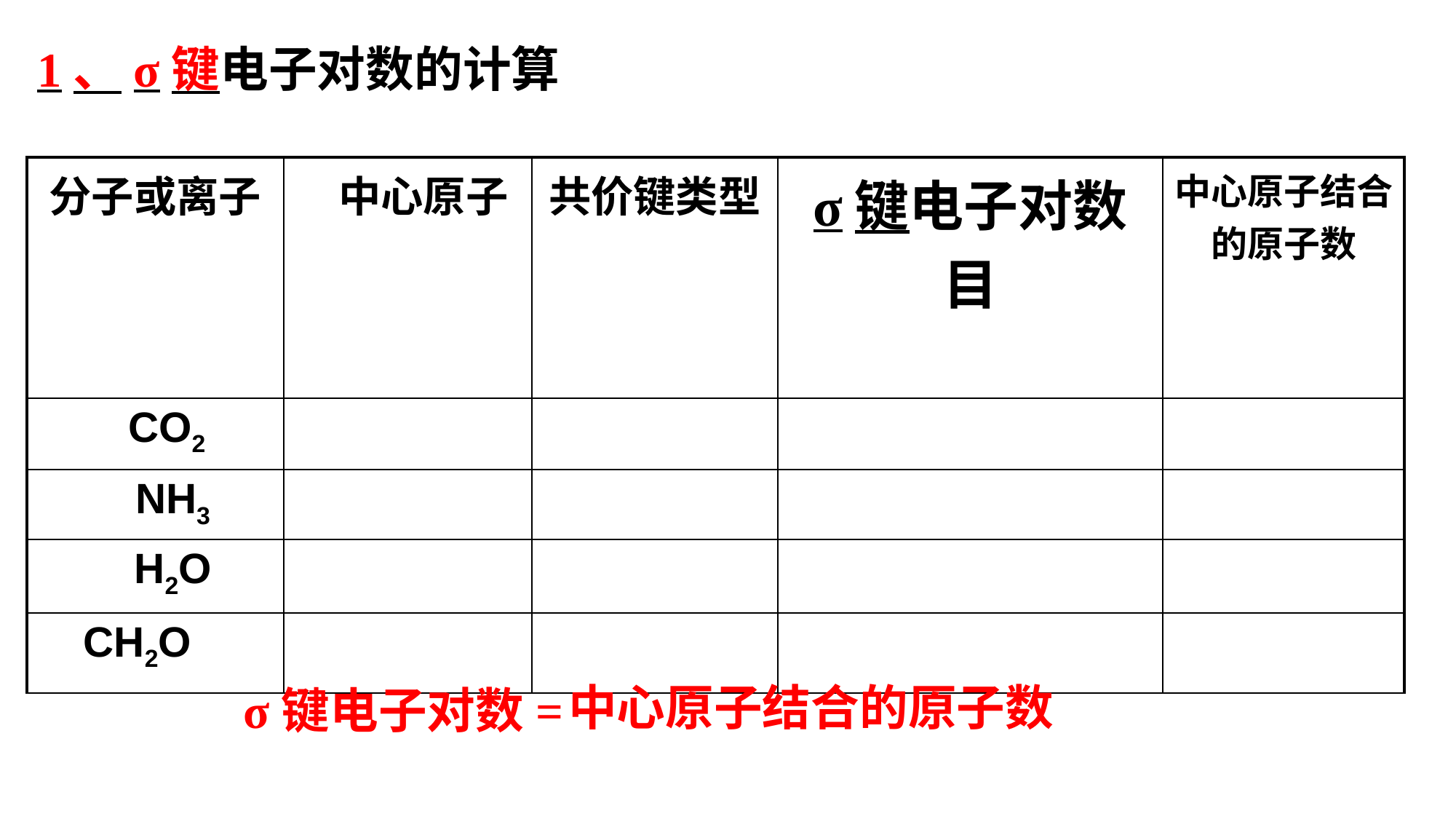

1、σ键电子对数的计算
| 分子或离子 | 中心原子 | 共价键类型 | σ键电子对数目 | 中心原子结合的原子数 |
| --- | --- | --- | --- | --- |
| CO2 |  |  |  |  |
| NH3 |  |  |  |  |
| H2O |  |  |  |  |
| CH2O |  |  |  |  |

中心原子结合的原子数
σ键电子对数=